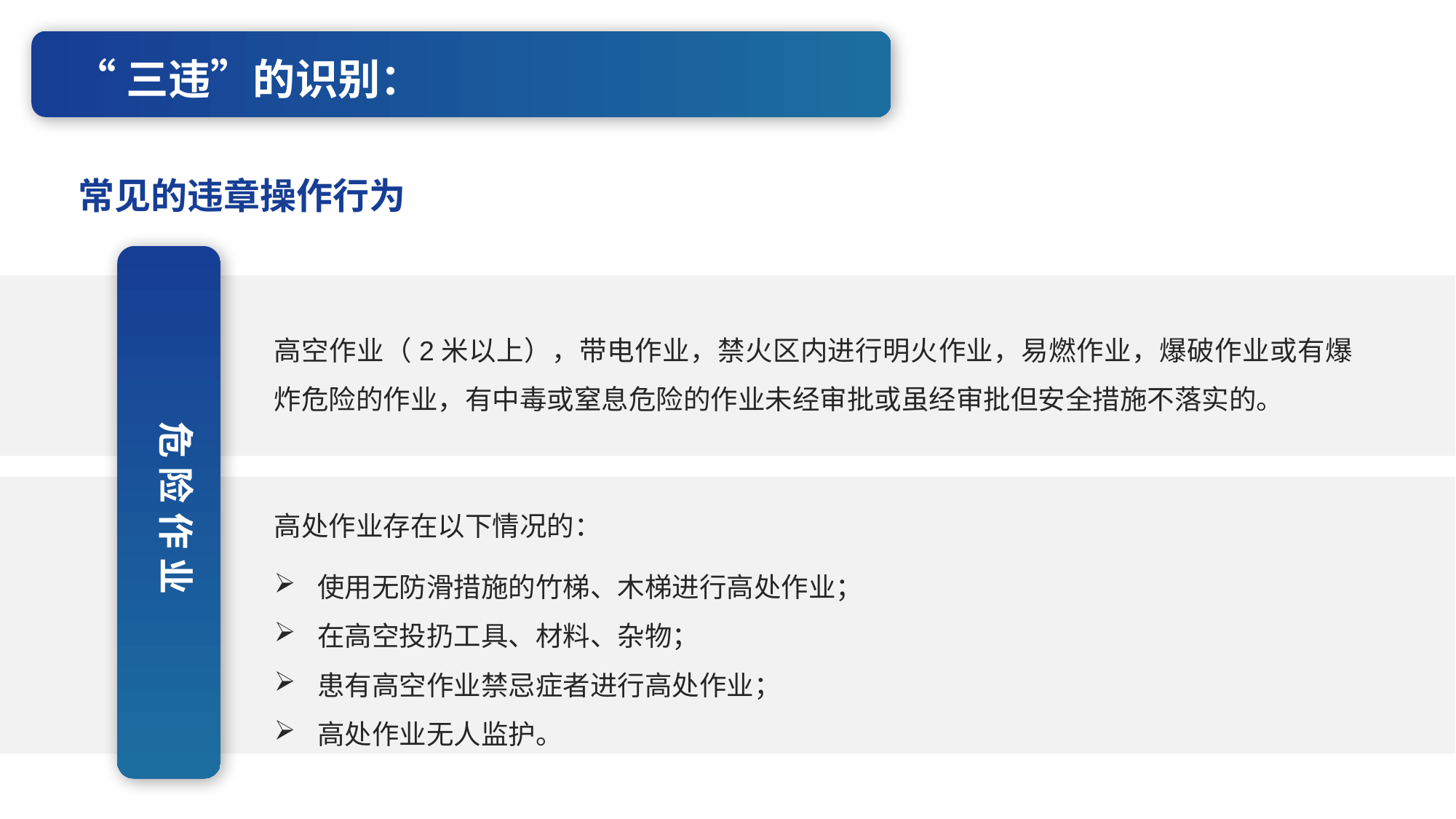

“三违”的识别：
常见的违章操作行为

高空作业（2米以上），带电作业，禁火区内进行明火作业，易燃作业，爆破作业或有爆炸危险的作业，有中毒或窒息危险的作业未经审批或虽经审批但安全措施不落实的。
危险作业

高处作业存在以下情况的：
使用无防滑措施的竹梯、木梯进行高处作业；
在高空投扔工具、材料、杂物；
患有高空作业禁忌症者进行高处作业；
高处作业无人监护。